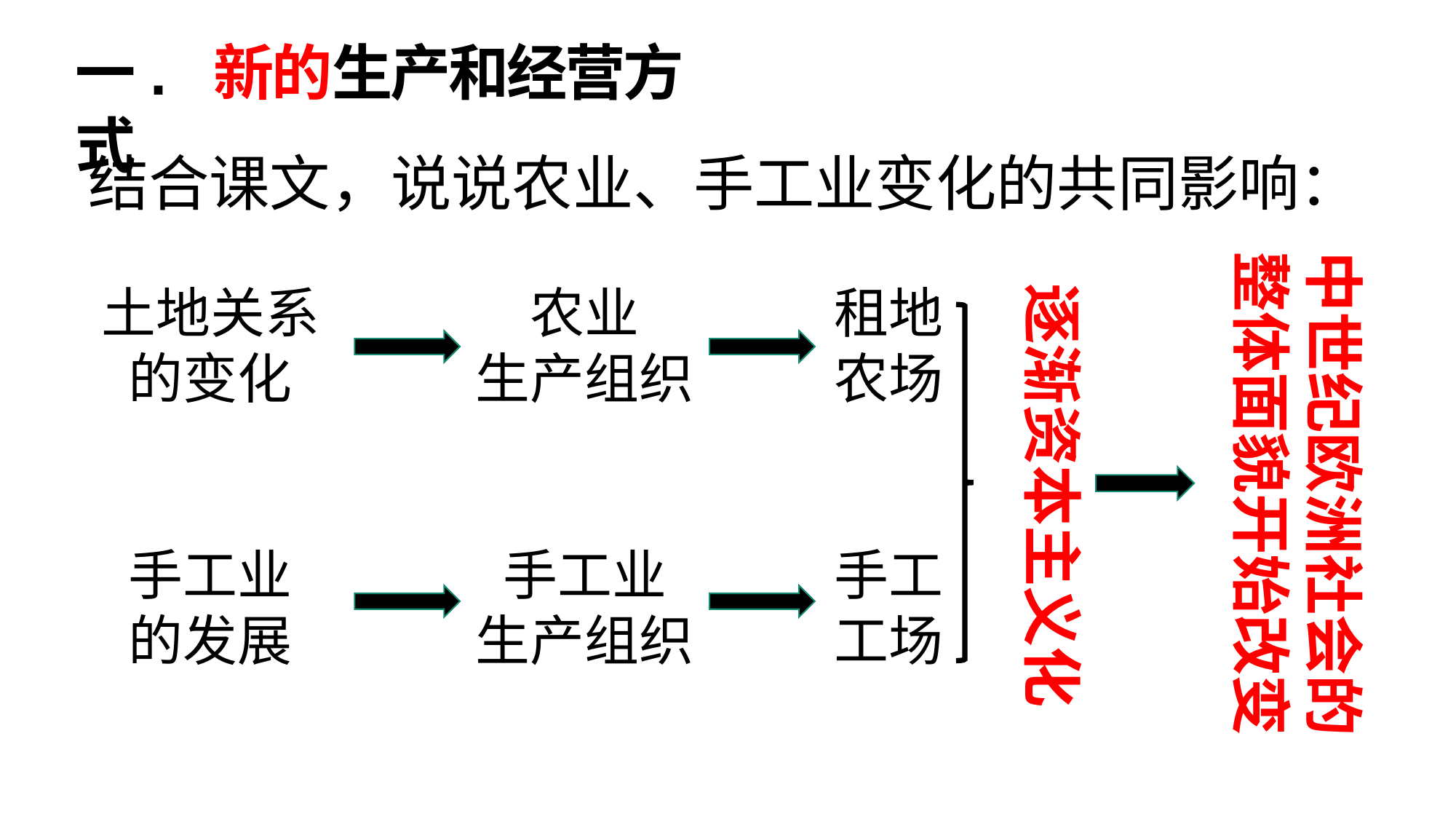

一.  新的生产和经营方式
结合课文，说说农业、手工业变化的共同影响：
中世纪欧洲社会的整体面貌开始改变

土地关系
的变化

手工业
的发展

农业
生产组织

手工业
生产组织

租地
农场

手工
工场
逐渐资本主义化